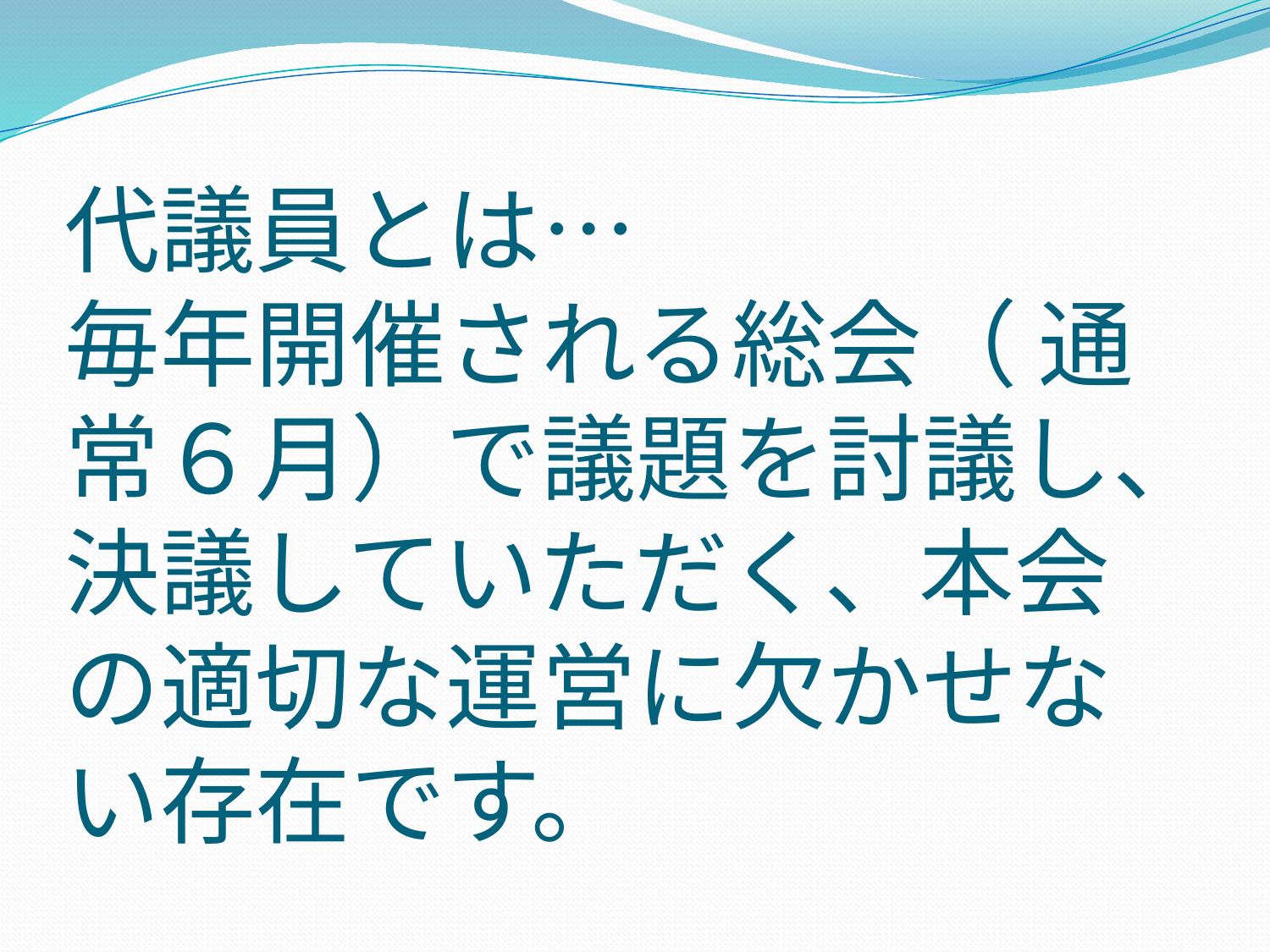

# 代議員とは… 毎年開催される総会（ 通常６月）で議題を討議し、決議していただく、本会の適切な運営に欠かせない存在です。